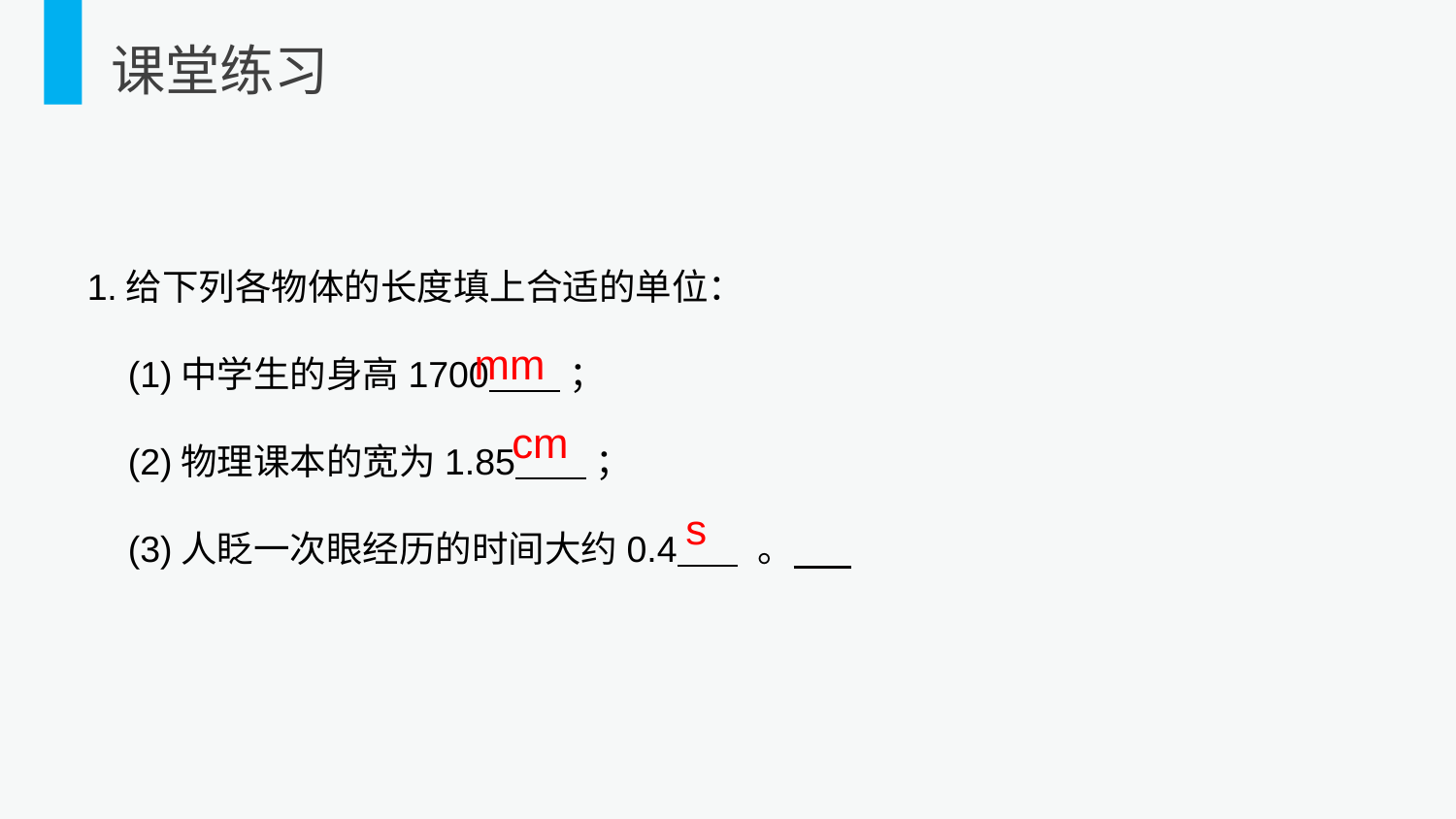

课堂练习
1.给下列各物体的长度填上合适的单位：
    (1)中学生的身高1700       ；
    (2)物理课本的宽为1.85       ；
    (3)人眨一次眼经历的时间大约0.4       。
mm
cm
s